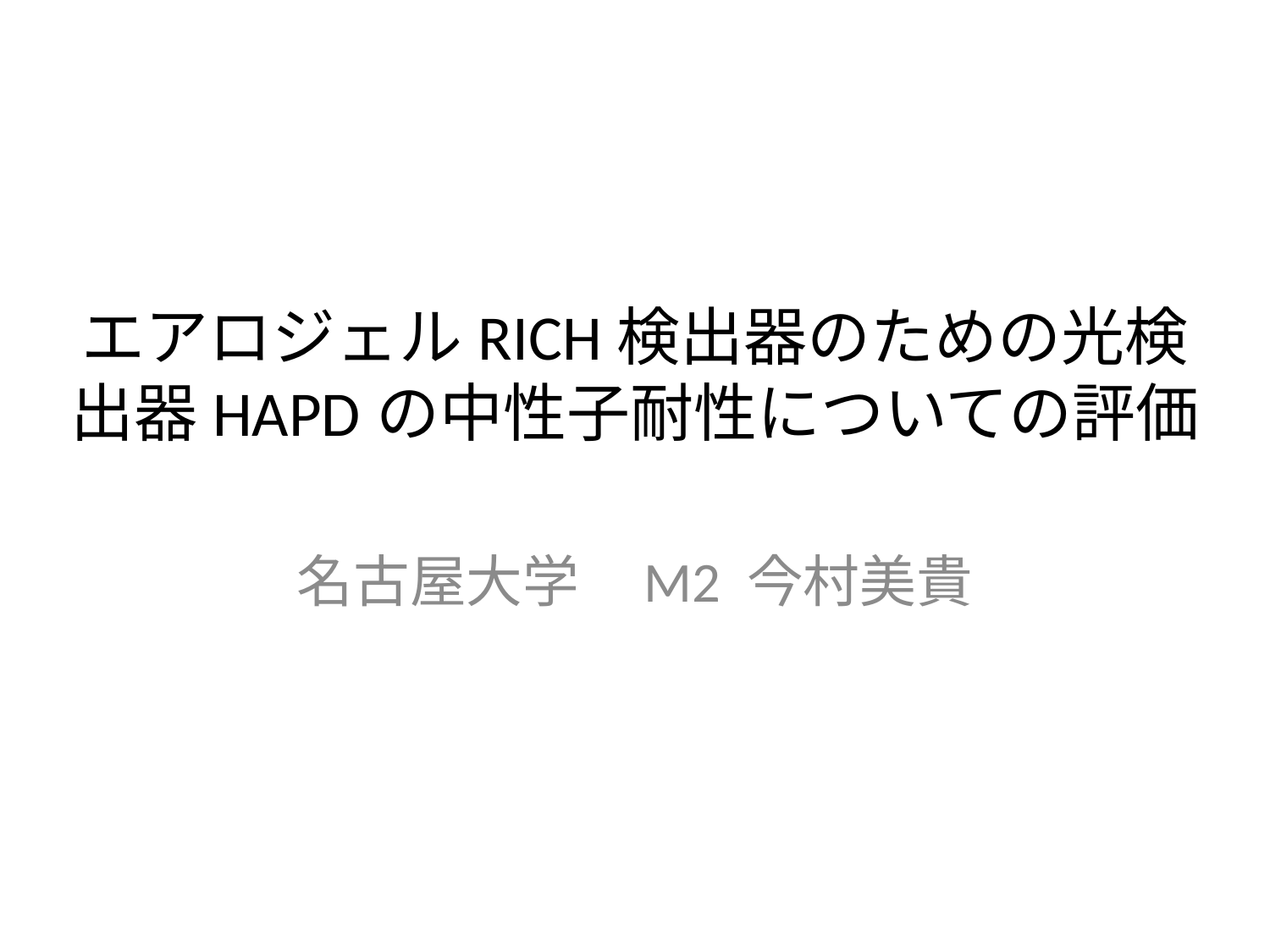

# エアロジェルRICH検出器のための光検出器HAPDの中性子耐性についての評価
名古屋大学    M2 今村美貴